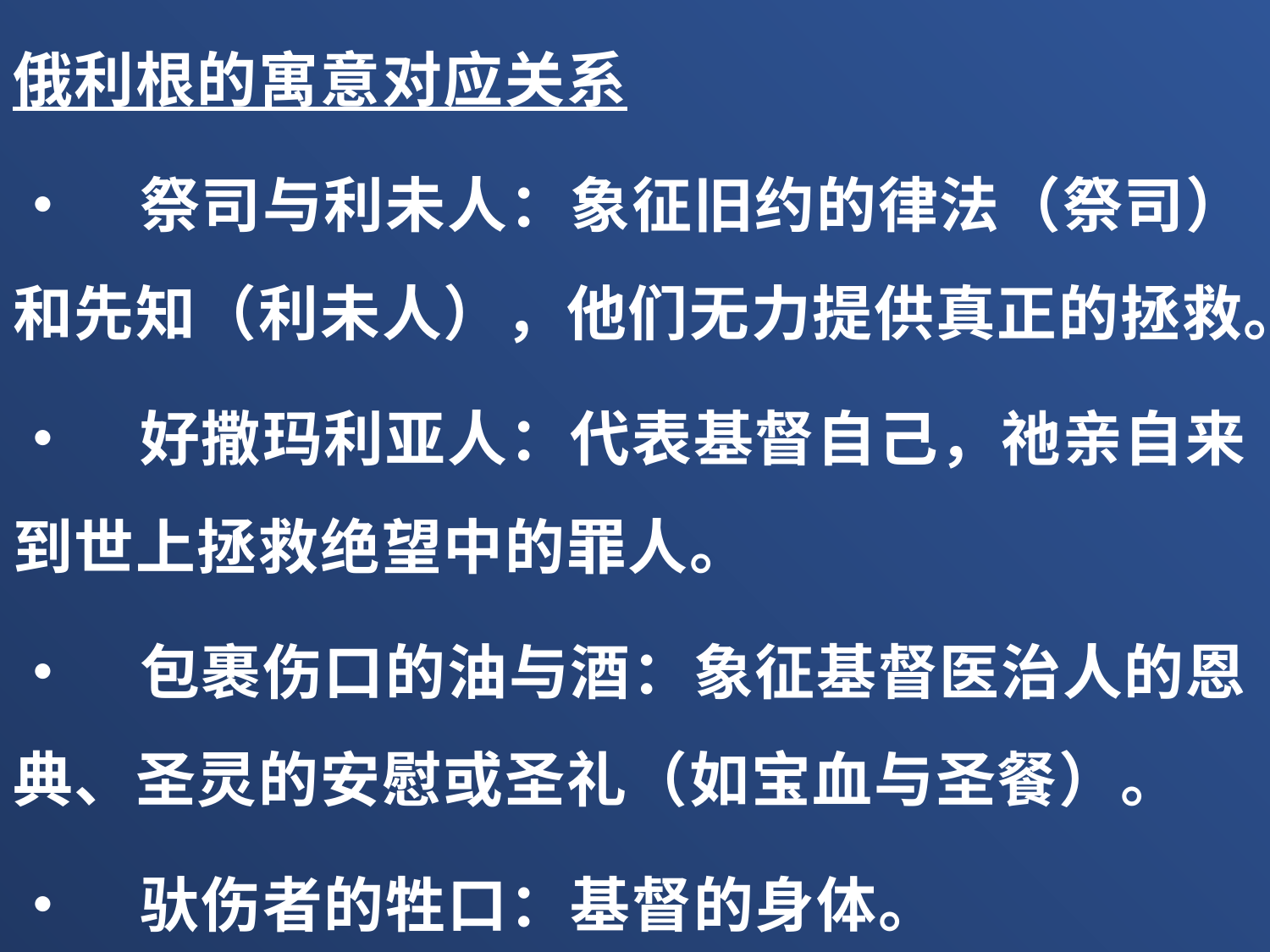

俄利根的寓意对应关系
•	祭司与利未人：象征旧约的律法（祭司）和先知（利未人），他们无力提供真正的拯救。
•	好撒玛利亚人：代表基督自己，祂亲自来到世上拯救绝望中的罪人。
•	包裹伤口的油与酒：象征基督医治人的恩典、圣灵的安慰或圣礼（如宝血与圣餐）。
•	驮伤者的牲口：基督的身体。